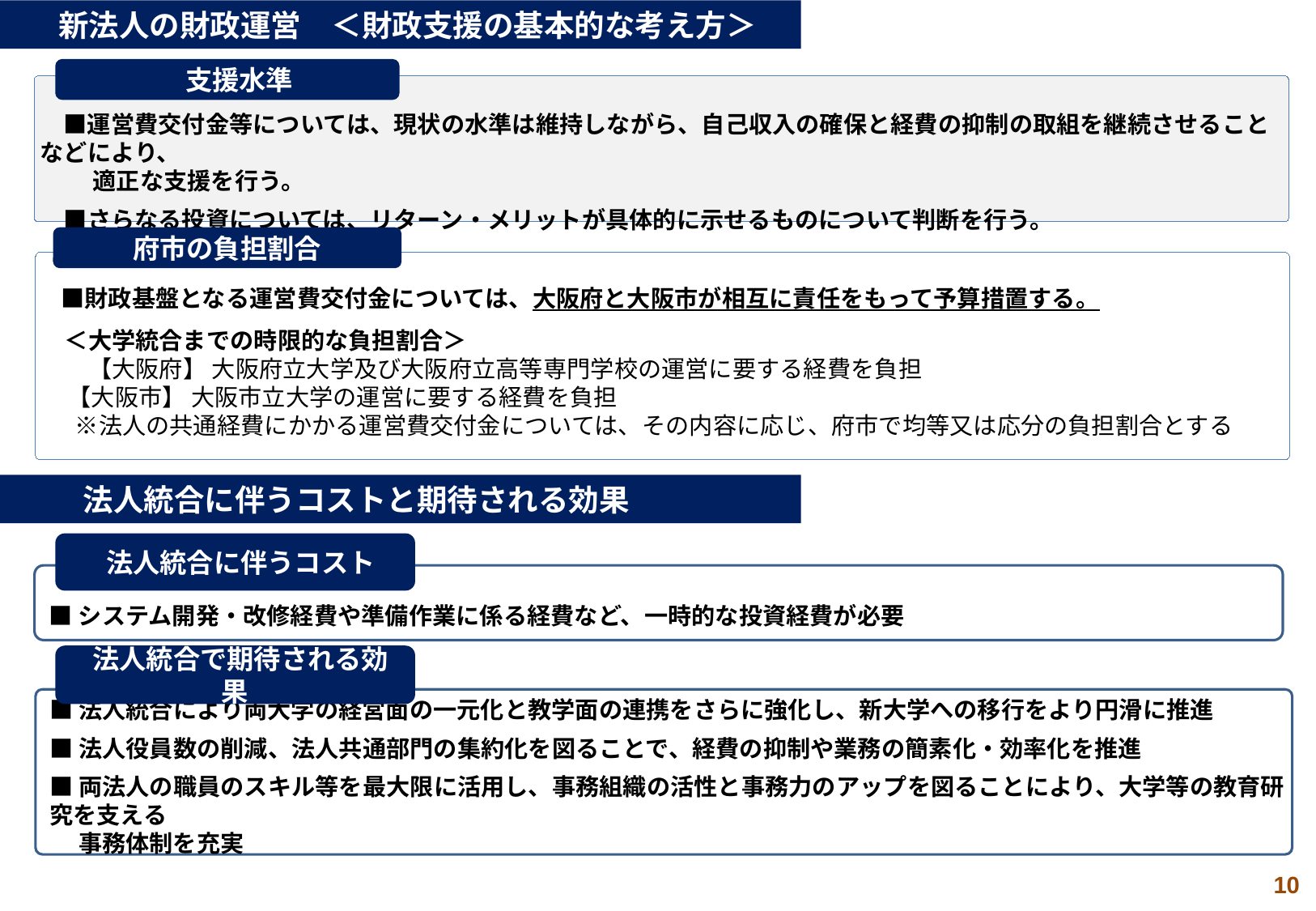

新法人の財政運営　＜財政支援の基本的な考え方＞
　支援水準

　■運営費交付金等については、現状の水準は維持しながら、自己収入の確保と経費の抑制の取組を継続させることなどにより、
　　 適正な支援を行う。
　■さらなる投資については、リターン・メリットが具体的に示せるものについて判断を行う。

府市の負担割合

　■財政基盤となる運営費交付金については、大阪府と大阪市が相互に責任をもって予算措置する。
　＜大学統合までの時限的な負担割合＞
　　【大阪府】 大阪府立大学及び大阪府立高等専門学校の運営に要する経費を負担
    【大阪市】 大阪市立大学の運営に要する経費を負担
　  ※法人の共通経費にかかる運営費交付金については、その内容に応じ、府市で均等又は応分の負担割合とする
 　　法人統合に伴うコストと期待される効果
 法人統合に伴うコスト
■システム開発・改修経費や準備作業に係る経費など、一時的な投資経費が必要
新法人
府立大学・高専
市立大学

府大交付金
市大交付金
附属病院交付金
 法人統合で期待される効果
大 阪 市
大 阪 府

■法人統合により両大学の経営面の一元化と教学面の連携をさらに強化し、新大学への移行をより円滑に推進
■法人役員数の削減、法人共通部門の集約化を図ることで、経費の抑制や業務の簡素化・効率化を推進
■両法人の職員のスキル等を最大限に活用し、事務組織の活性と事務力のアップを図ることにより、大学等の教育研究を支える
　 事務体制を充実

府大施設整備補助金
市大施設整備補助金
高専交付金
市大貸付金
高専施設整備補助金
共通経費【交付金】
10